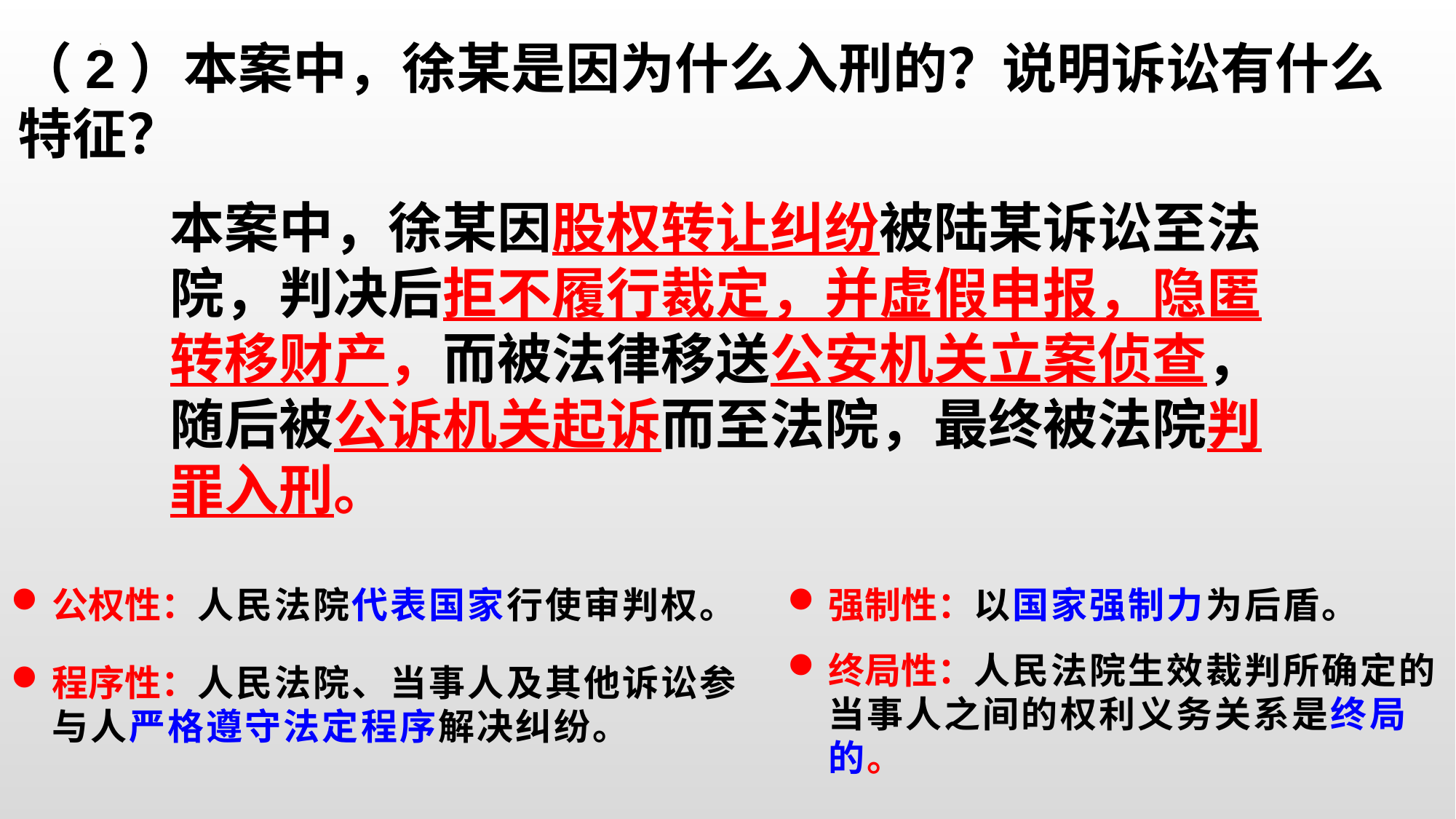

（2）本案中，徐某是因为什么入刑的？说明诉讼有什么特征？
本案中，徐某因股权转让纠纷被陆某诉讼至法院，判决后拒不履行裁定，并虚假申报，隐匿转移财产，而被法律移送公安机关立案侦查，随后被公诉机关起诉而至法院，最终被法院判罪入刑。
公权性：人民法院代表国家行使审判权。
强制性：以国家强制力为后盾。
终局性：人民法院生效裁判所确定的当事人之间的权利义务关系是终局的。
程序性：人民法院、当事人及其他诉讼参与人严格遵守法定程序解决纠纷。